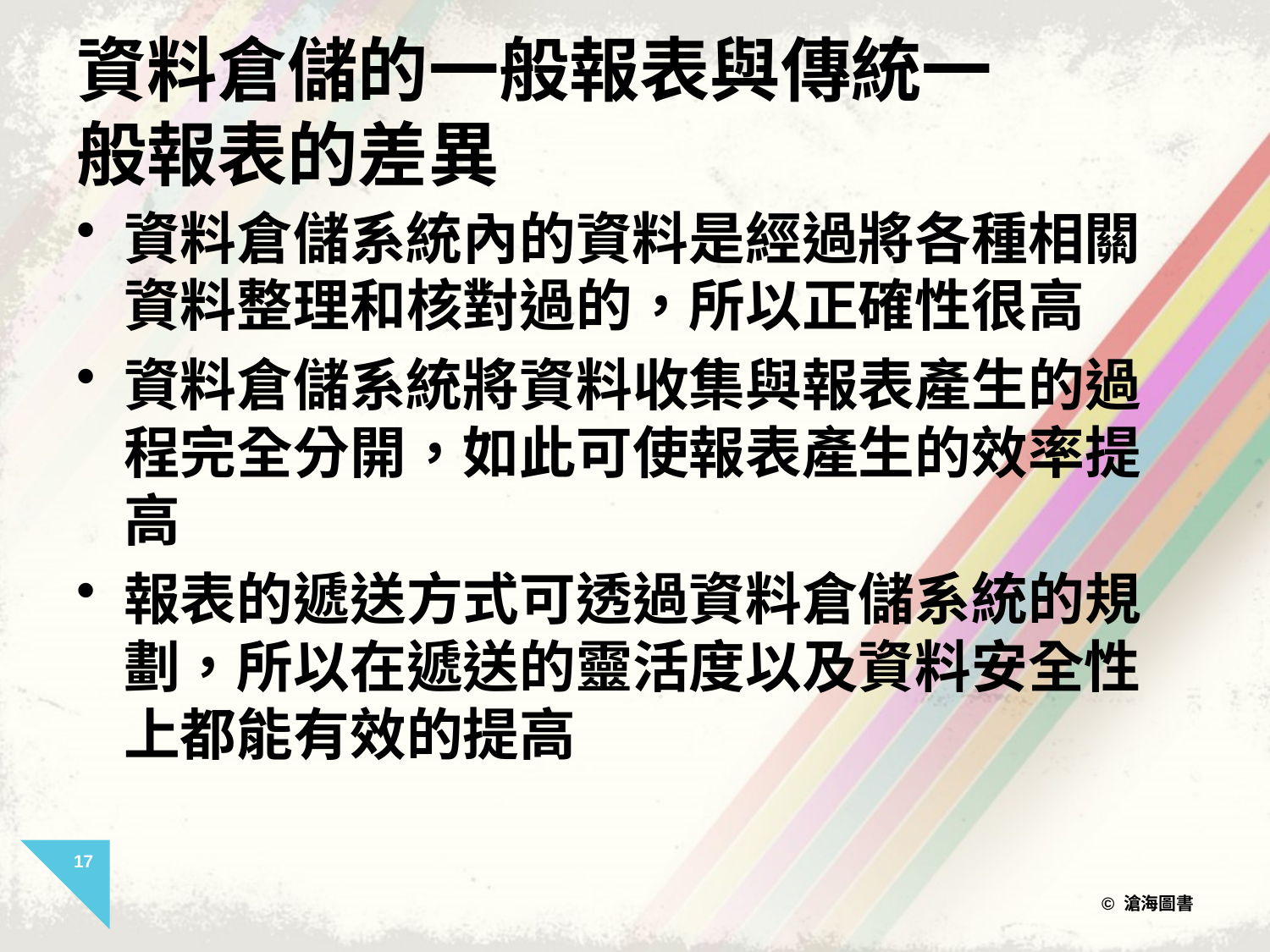

# 資料倉儲的一般報表與傳統一般報表的差異
資料倉儲系統內的資料是經過將各種相關資料整理和核對過的，所以正確性很高
資料倉儲系統將資料收集與報表產生的過程完全分開，如此可使報表產生的效率提高
報表的遞送方式可透過資料倉儲系統的規劃，所以在遞送的靈活度以及資料安全性上都能有效的提高
17
© 滄海圖書